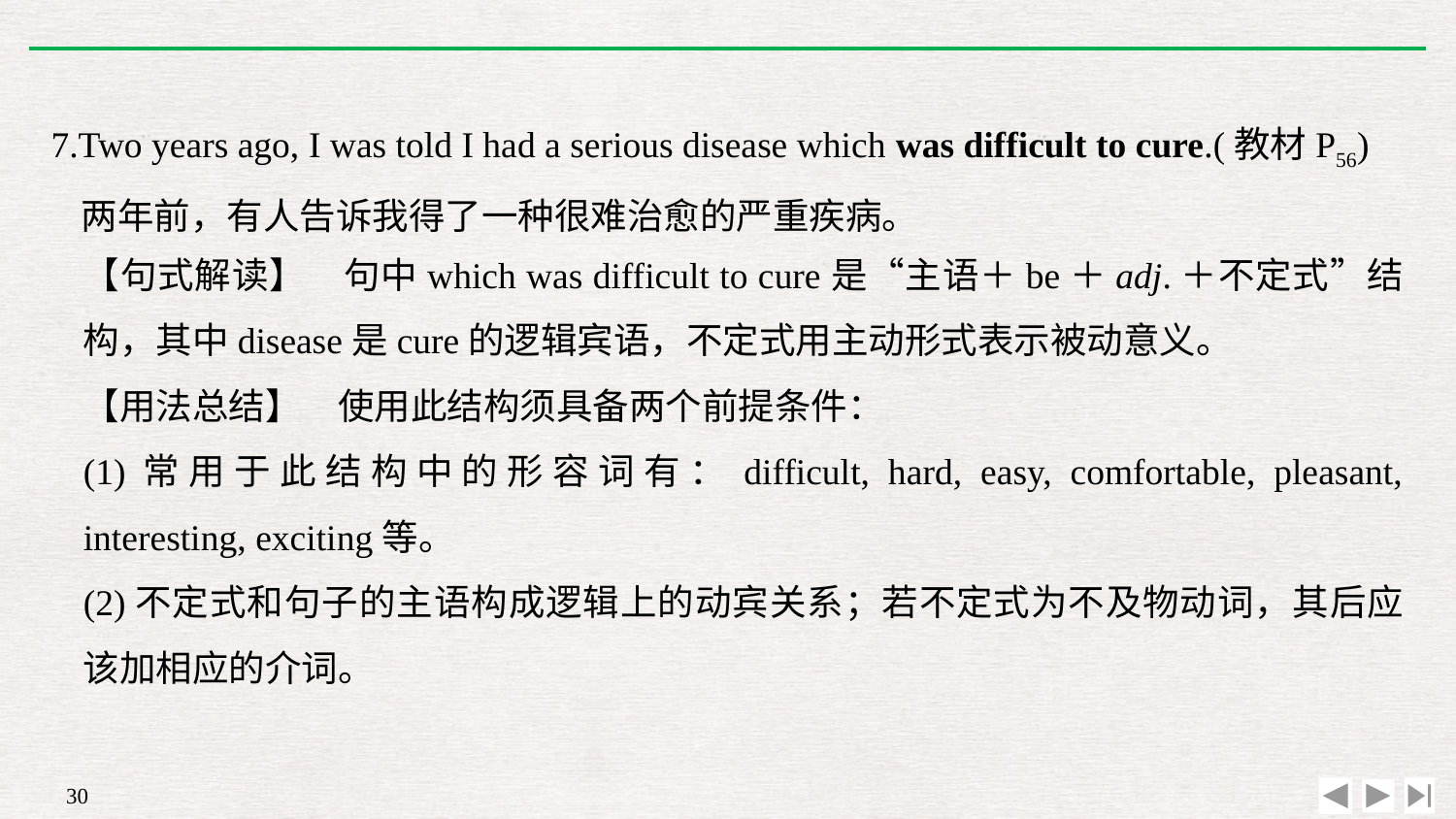

7.Two years ago, I was told I had a serious disease which was difficult to cure.(教材P56)
	两年前，有人告诉我得了一种很难治愈的严重疾病。
【句式解读】　句中which was difficult to cure是“主语＋be＋adj.＋不定式”结构，其中disease是cure的逻辑宾语，不定式用主动形式表示被动意义。
【用法总结】　使用此结构须具备两个前提条件：
(1)常用于此结构中的形容词有：difficult, hard, easy, comfortable, pleasant, interesting, exciting等。
(2)不定式和句子的主语构成逻辑上的动宾关系；若不定式为不及物动词，其后应该加相应的介词。